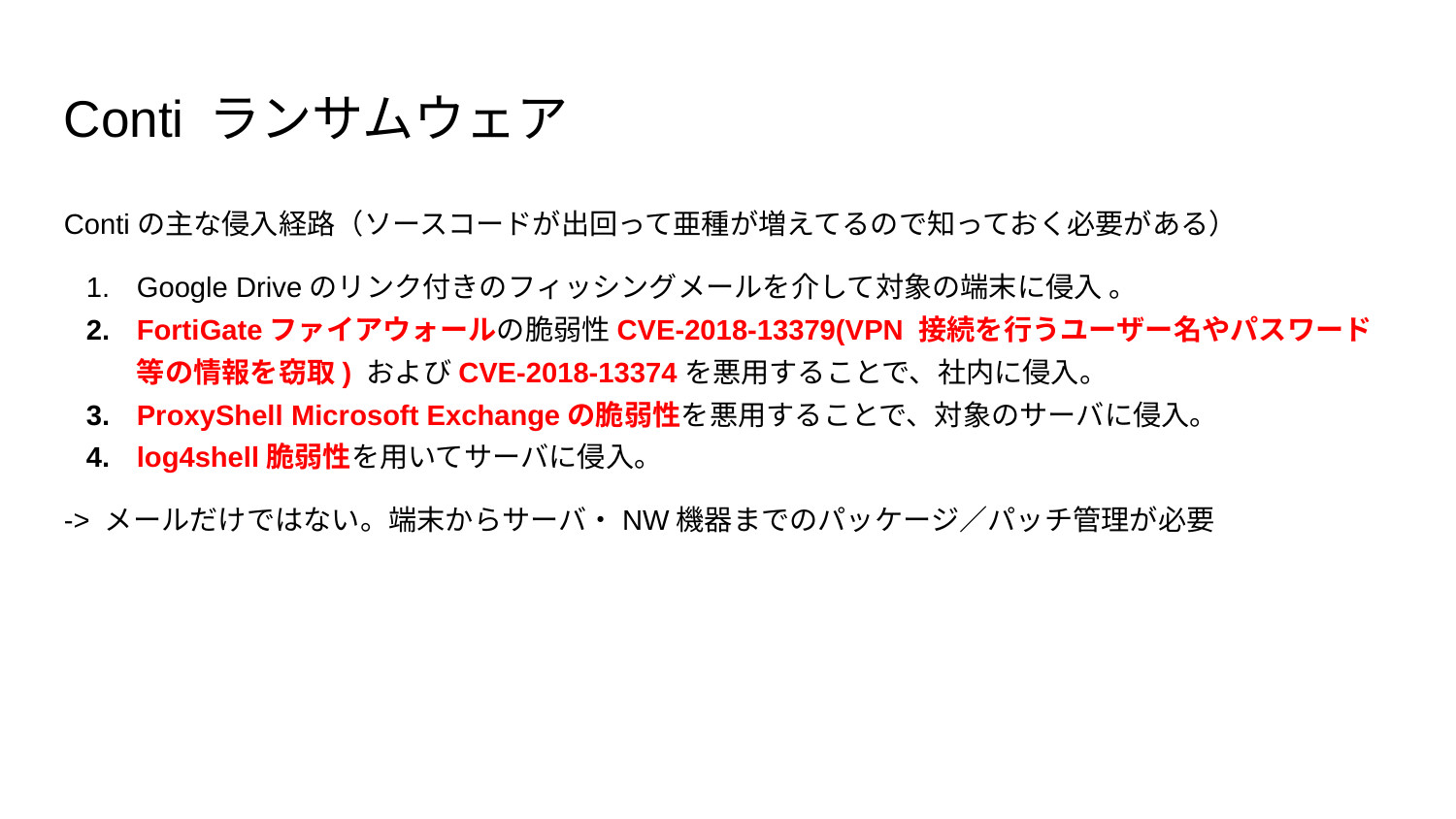

Conti ランサムウェア
Contiの主な侵入経路（ソースコードが出回って亜種が増えてるので知っておく必要がある）
Google Driveのリンク付きのフィッシングメールを介して対象の端末に侵入 。
FortiGateファイアウォールの脆弱性CVE-2018-13379(VPN 接続を行うユーザー名やパスワード等の情報を窃取) およびCVE-2018-13374を悪用することで、社内に侵入。
ProxyShell Microsoft Exchangeの脆弱性を悪用することで、対象のサーバに侵入。
log4shell脆弱性を用いてサーバに侵入。
-> メールだけではない。端末からサーバ・NW機器までのパッケージ／パッチ管理が必要